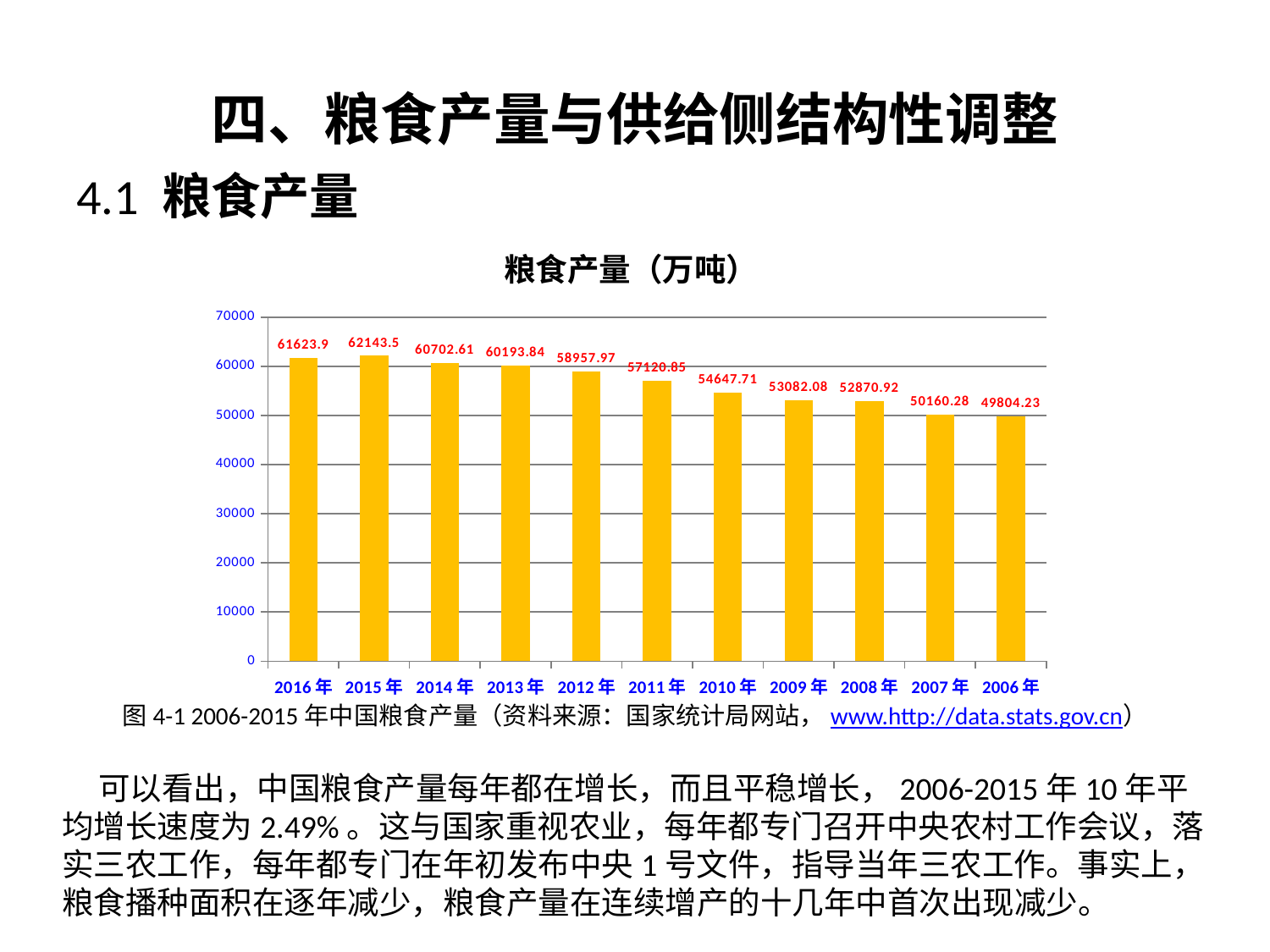

# 四、粮食产量与供给侧结构性调整
4.1 粮食产量

### Chart:

| Category | 粮食产量（万吨） |
|---|---|
| 2016年 | 61623.9 |
| 2015年 | 62143.5 |
| 2014年 | 60702.61 |
| 2013年 | 60193.84 |
| 2012年 | 58957.97 |
| 2011年 | 57120.85 |
| 2010年 | 54647.71 |
| 2009年 | 53082.08 |
| 2008年 | 52870.92 |
| 2007年 | 50160.28 |
| 2006年 | 49804.23 |
图4-1 2006-2015年中国粮食产量（资料来源：国家统计局网站，www.http://data.stats.gov.cn）

    可以看出，中国粮食产量每年都在增长，而且平稳增长，2006-2015年10年平均增长速度为2.49%。这与国家重视农业，每年都专门召开中央农村工作会议，落实三农工作，每年都专门在年初发布中央1号文件，指导当年三农工作。事实上，粮食播种面积在逐年减少，粮食产量在连续增产的十几年中首次出现减少。